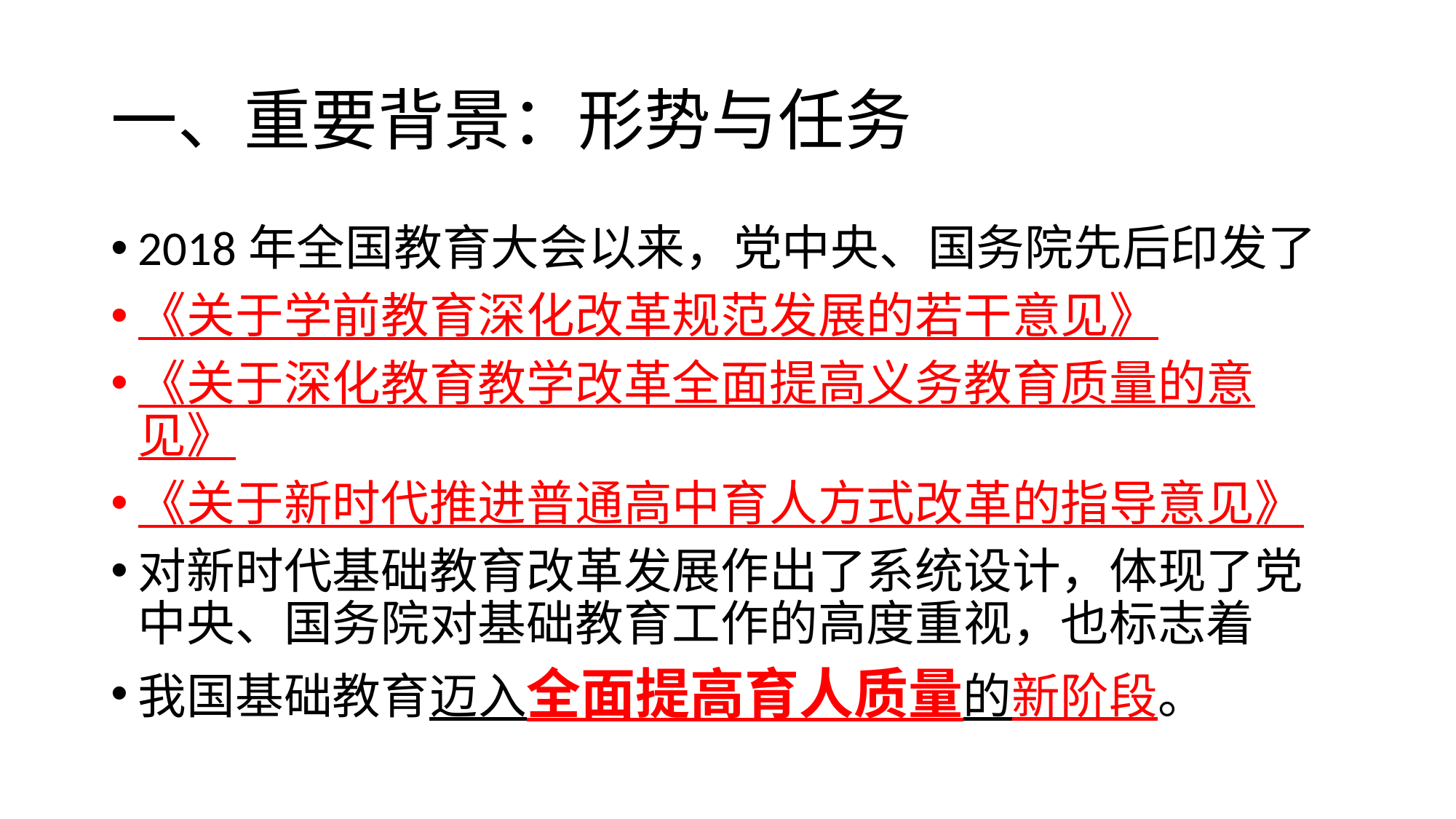

# 一、重要背景：形势与任务
2018年全国教育大会以来，党中央、国务院先后印发了
《关于学前教育深化改革规范发展的若干意见》
《关于深化教育教学改革全面提高义务教育质量的意见》
《关于新时代推进普通高中育人方式改革的指导意见》
对新时代基础教育改革发展作出了系统设计，体现了党中央、国务院对基础教育工作的高度重视，也标志着
我国基础教育迈入全面提高育人质量的新阶段。